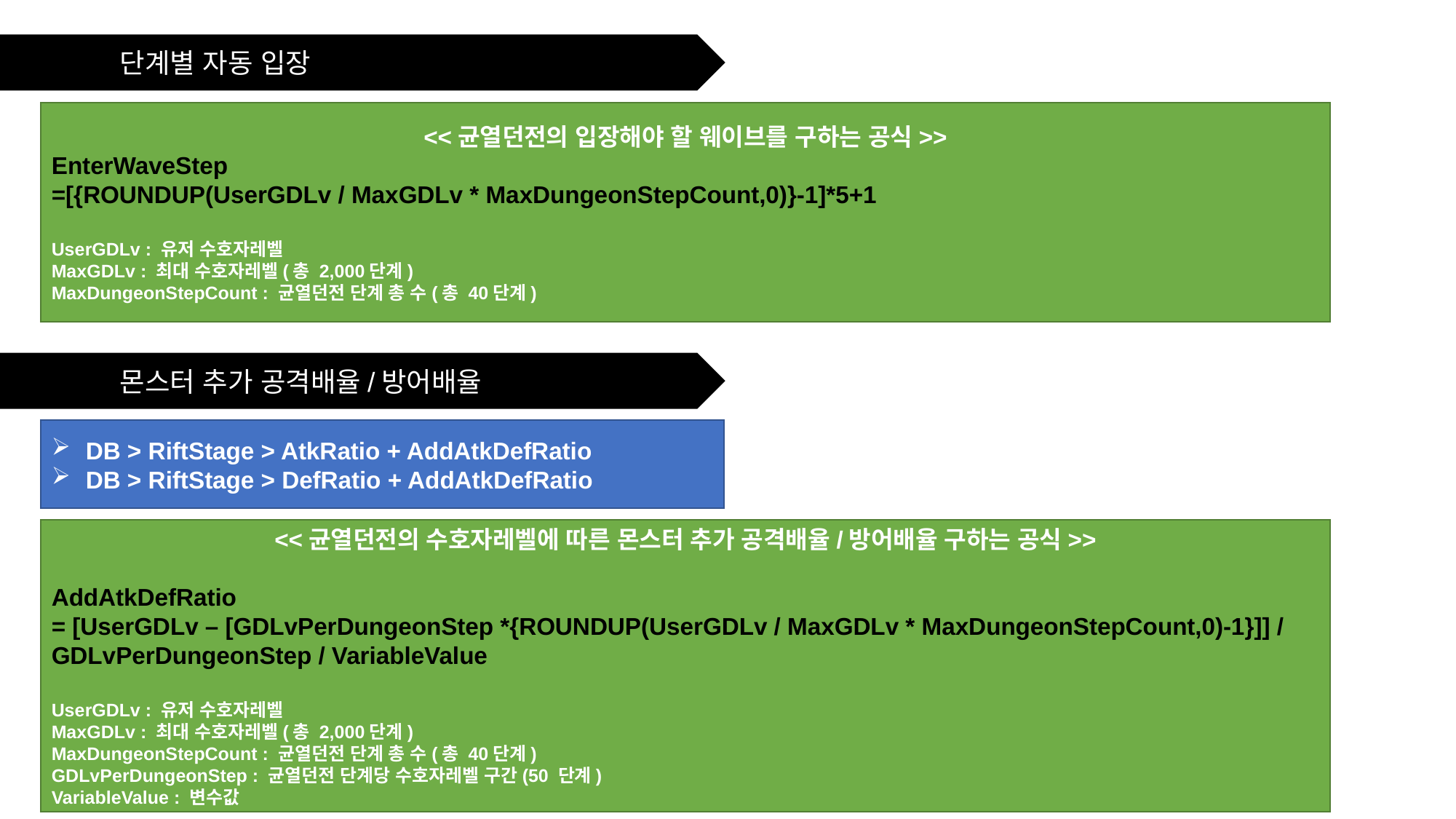

단계별 자동 입장
<<균열던전의 입장해야 할 웨이브를 구하는 공식>>
EnterWaveStep
=[{ROUNDUP(UserGDLv / MaxGDLv * MaxDungeonStepCount,0)}-1]*5+1

UserGDLv : 유저 수호자레벨
MaxGDLv : 최대 수호자레벨(총 2,000단계)
MaxDungeonStepCount : 균열던전 단계 총 수(총 40단계)
	몬스터 추가 공격배율/방어배율
DB > RiftStage > AtkRatio + AddAtkDefRatio
DB > RiftStage > DefRatio + AddAtkDefRatio
<<균열던전의 수호자레벨에 따른 몬스터 추가 공격배율/방어배율 구하는 공식>>

AddAtkDefRatio
= [UserGDLv – [GDLvPerDungeonStep *{ROUNDUP(UserGDLv / MaxGDLv * MaxDungeonStepCount,0)-1}]] / GDLvPerDungeonStep / VariableValue

UserGDLv : 유저 수호자레벨
MaxGDLv : 최대 수호자레벨(총 2,000단계)
MaxDungeonStepCount : 균열던전 단계 총 수(총 40단계)
GDLvPerDungeonStep : 균열던전 단계당 수호자레벨 구간(50 단계)
VariableValue : 변수값